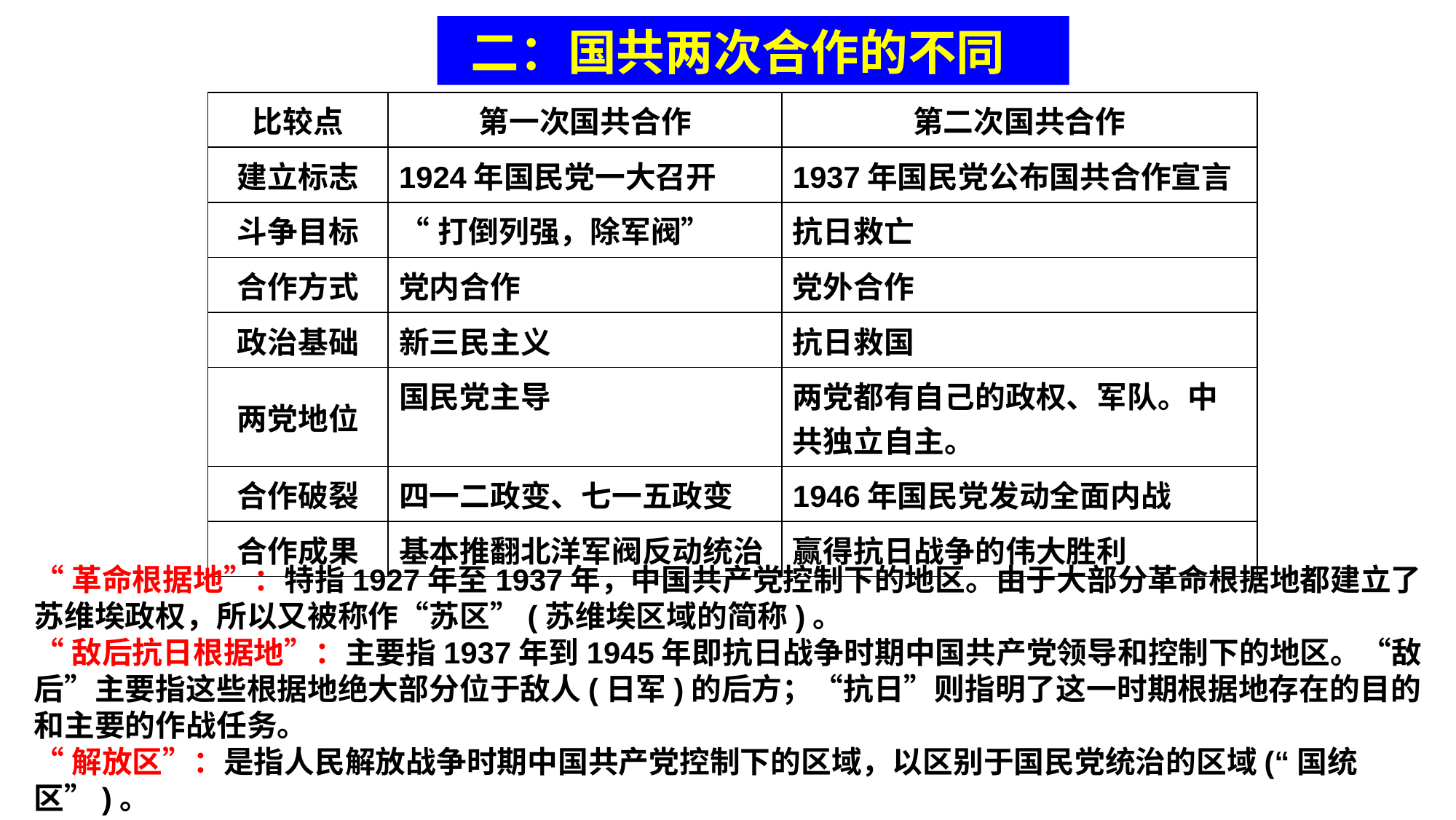

二：国共两次合作的不同
| 比较点 | 第一次国共合作 | 第二次国共合作 |
| --- | --- | --- |
| 建立标志 | 1924年国民党一大召开 | 1937年国民党公布国共合作宣言 |
| 斗争目标 | “打倒列强，除军阀” | 抗日救亡 |
| 合作方式 | 党内合作 | 党外合作 |
| 政治基础 | 新三民主义 | 抗日救国 |
| 两党地位 | 国民党主导 | 两党都有自己的政权、军队。中共独立自主。 |
| 合作破裂 | 四一二政变、七一五政变 | 1946年国民党发动全面内战 |
| 合作成果 | 基本推翻北洋军阀反动统治 | 赢得抗日战争的伟大胜利 |

“革命根据地”：特指1927年至1937年，中国共产党控制下的地区。由于大部分革命根据地都建立了苏维埃政权，所以又被称作“苏区”(苏维埃区域的简称)。
“敌后抗日根据地”：主要指1937年到1945年即抗日战争时期中国共产党领导和控制下的地区。“敌后”主要指这些根据地绝大部分位于敌人(日军)的后方；“抗日”则指明了这一时期根据地存在的目的和主要的作战任务。
“解放区”：是指人民解放战争时期中国共产党控制下的区域，以区别于国民党统治的区域(“国统区”)。